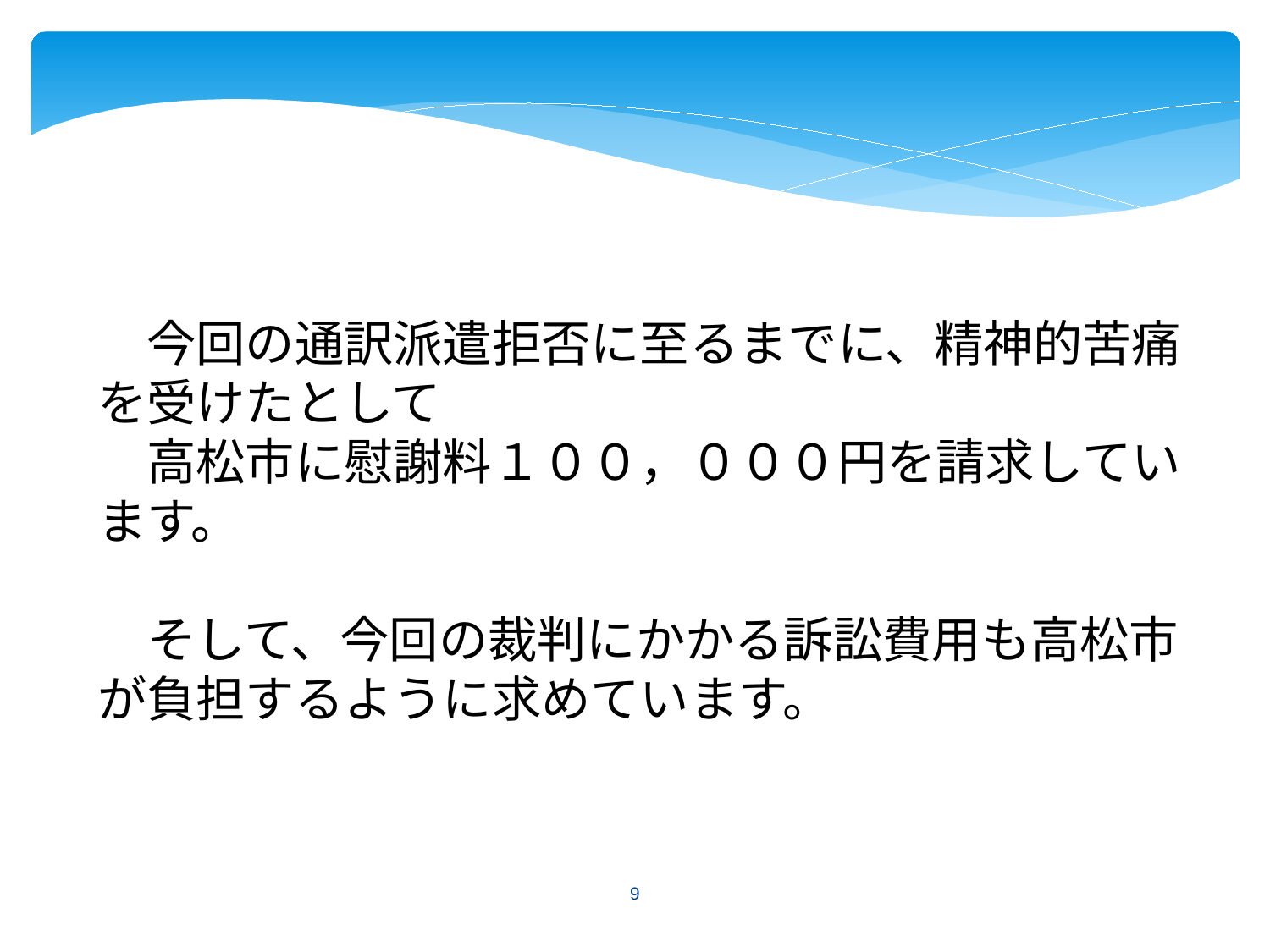

今回の通訳派遣拒否に至るまでに、精神的苦痛を受けたとして
　高松市に慰謝料１００，０００円を請求しています。

　そして、今回の裁判にかかる訴訟費用も高松市が負担するように求めています。

9